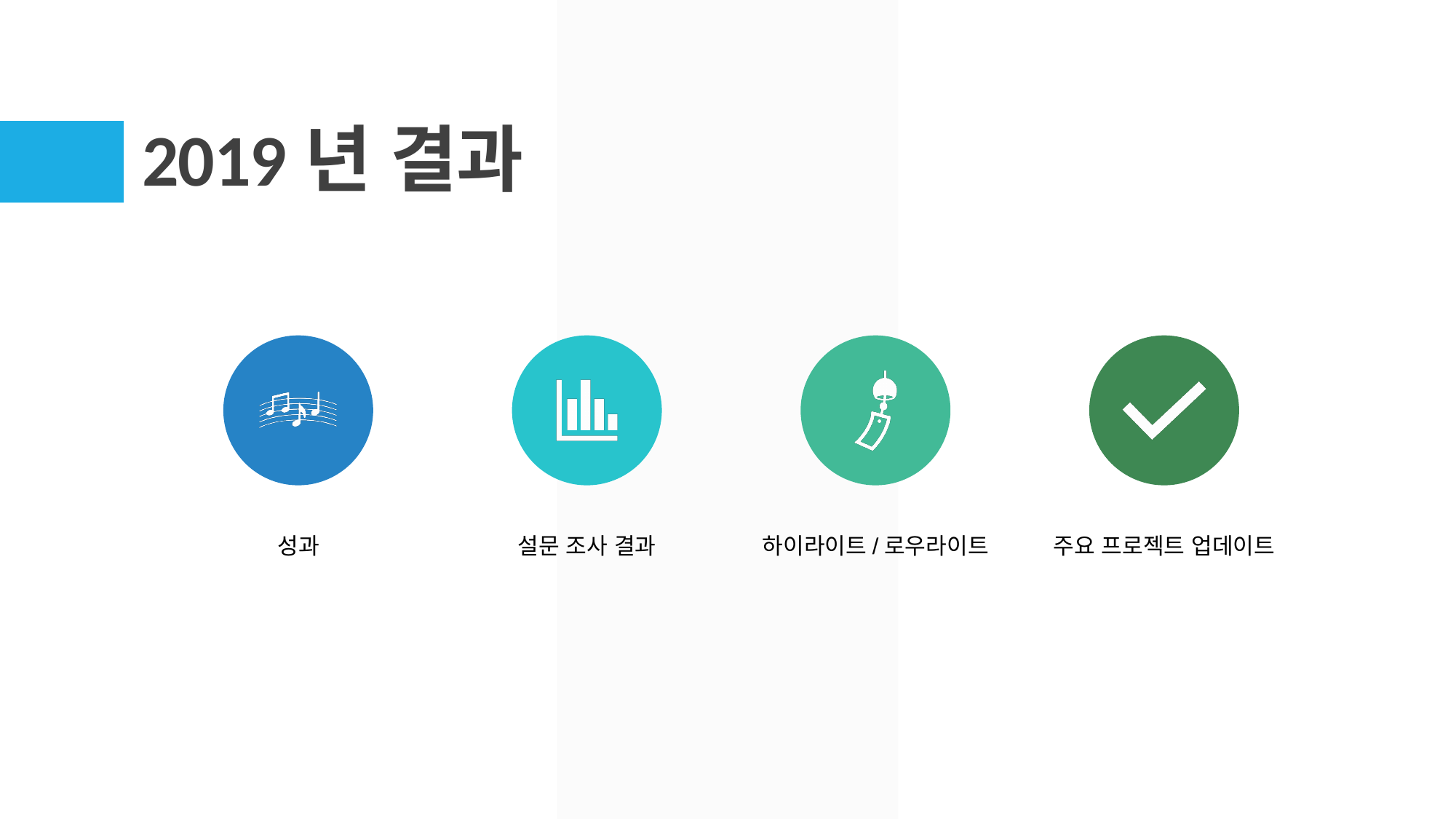

# 2019년 결과
성과
설문 조사 결과
하이라이트/로우라이트
주요 프로젝트 업데이트